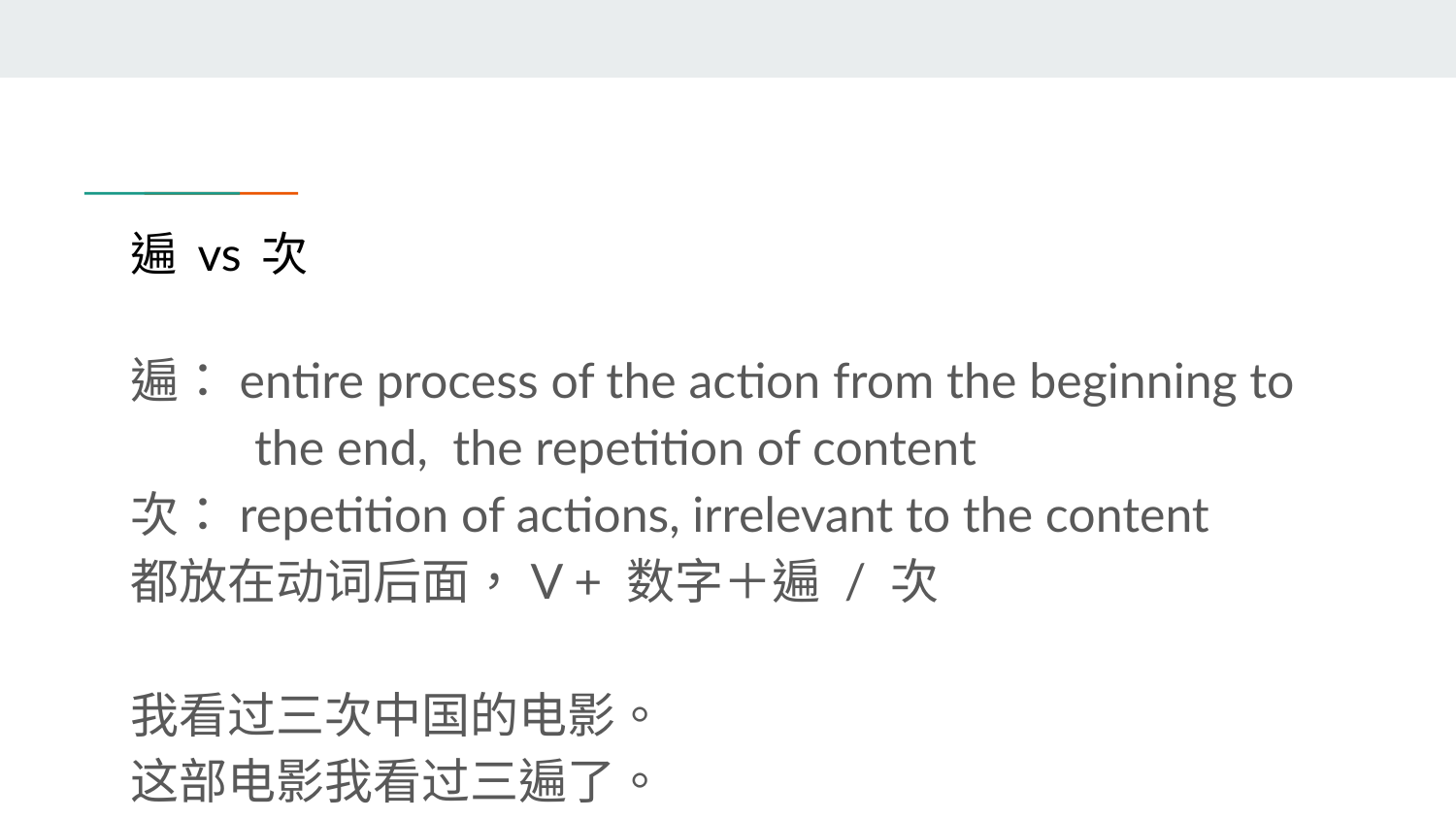

# 遍 vs 次
遍：entire process of the action from the beginning to
          the end,  the repetition of content
次：repetition of actions, irrelevant to the content
都放在动词后面，V + 数字＋遍 / 次

我看过三次中国的电影。
这部电影我看过三遍了。